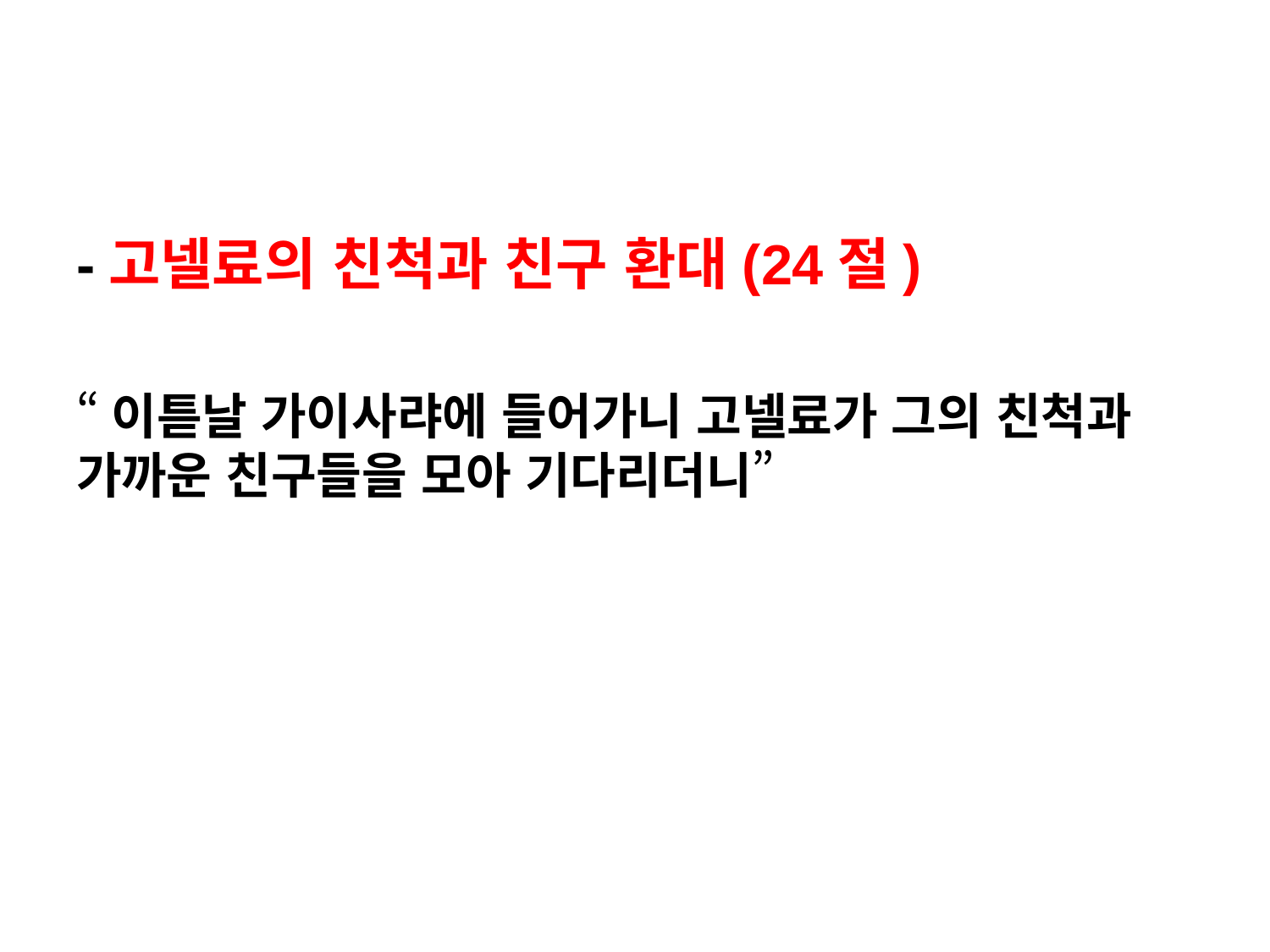

#
-고넬료의 친척과 친구 환대(24절)

“이튿날 가이사랴에 들어가니 고넬료가 그의 친척과 가까운 친구들을 모아 기다리더니”